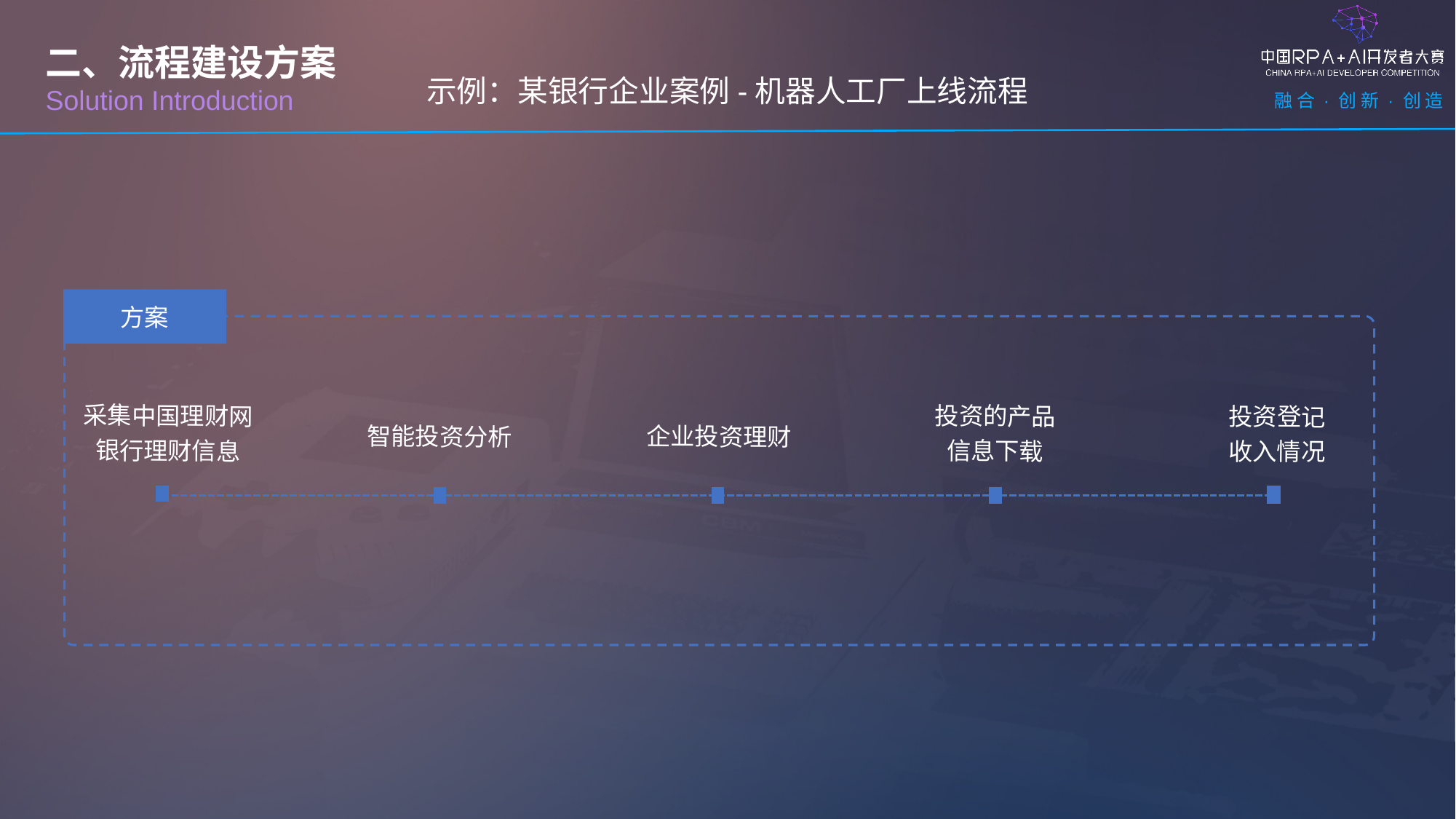

二、流程建设方案
Solution Introduction

示例：某银行企业案例-机器人工厂上线流程
方案

采集中国理财网银行理财信息
投资的产品信息下载
投资登记收入情况
企业投资理财
智能投资分析